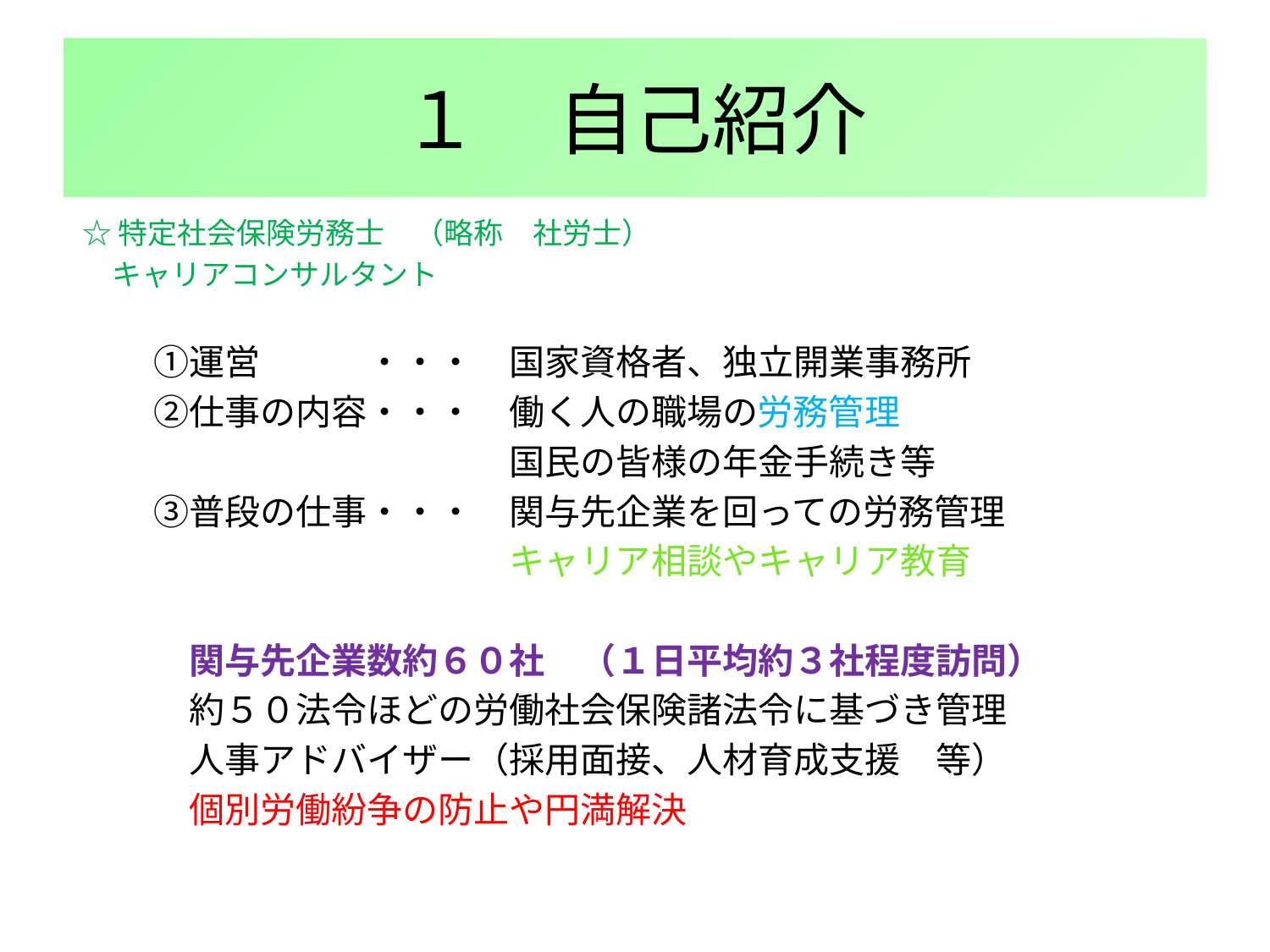

# １　自己紹介
☆特定社会保険労務士　（略称　社労士）
　キャリアコンサルタント

　　①運営　　　・・・　国家資格者、独立開業事務所
　　②仕事の内容・・・　働く人の職場の労務管理
　　　　　　　　　　　　国民の皆様の年金手続き等
　　③普段の仕事・・・　関与先企業を回っての労務管理
　　　　　　　　　　　　キャリア相談やキャリア教育

　　　関与先企業数約６０社　（１日平均約３社程度訪問）
　　　約５０法令ほどの労働社会保険諸法令に基づき管理
　　　人事アドバイザー（採用面接、人材育成支援　等）
　　　個別労働紛争の防止や円満解決